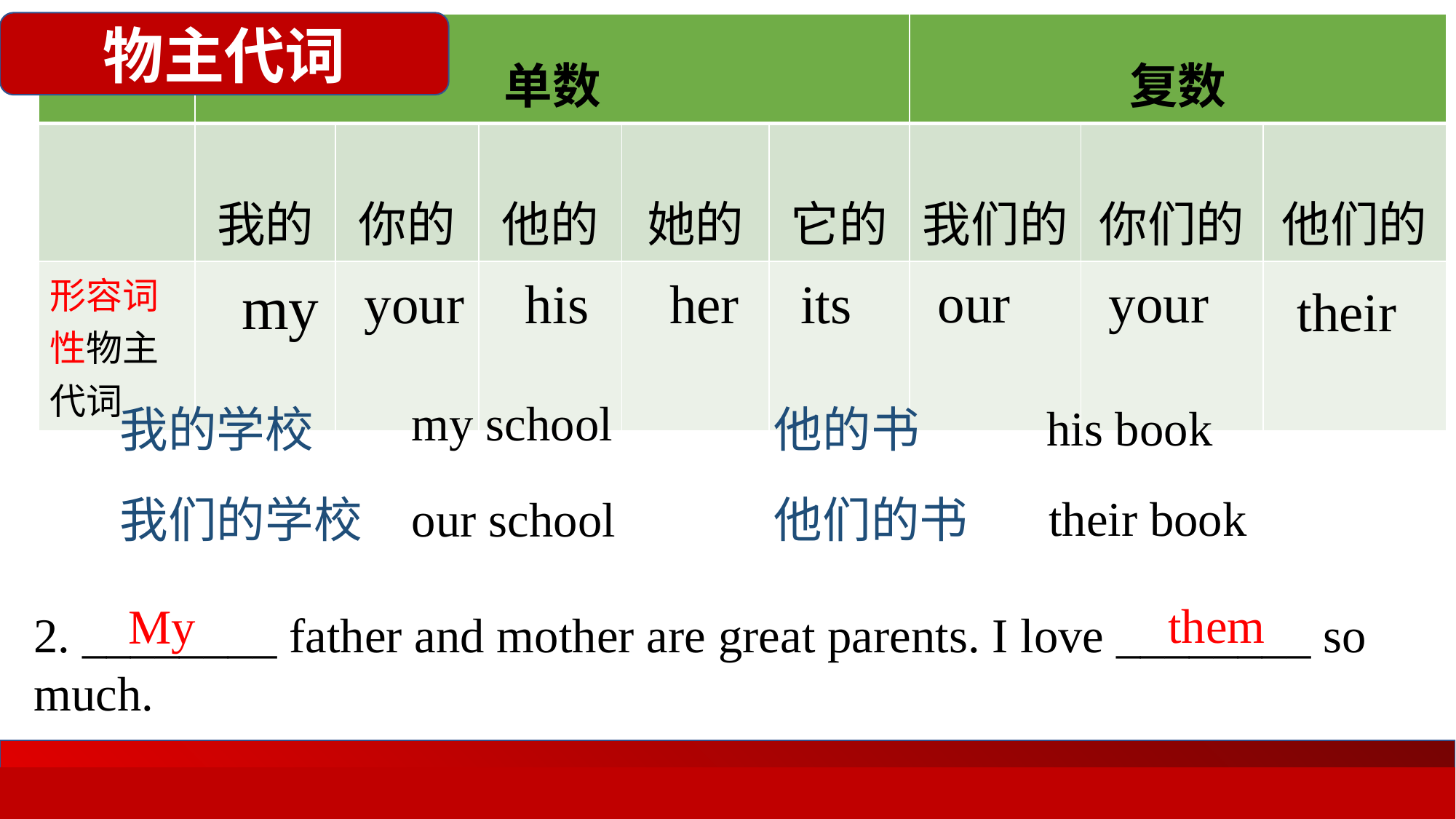

物主代词
|  | 单数 |  |  |  |  | 复数 |  |  |
| --- | --- | --- | --- | --- | --- | --- | --- | --- |
|  | 我的 | 你的 | 他的 | 她的 | 它的 | 我们的 | 你们的 | 他们的 |
| 形容词性物主代词 |  |  |  |  |  |  |  |  |
our
your
my
your
his
her
its
their
my school
his book
我的学校
他的书
their book
our school
我们的学校
他们的书
them
My
2. ________ father and mother are great parents. I love ________ so much.